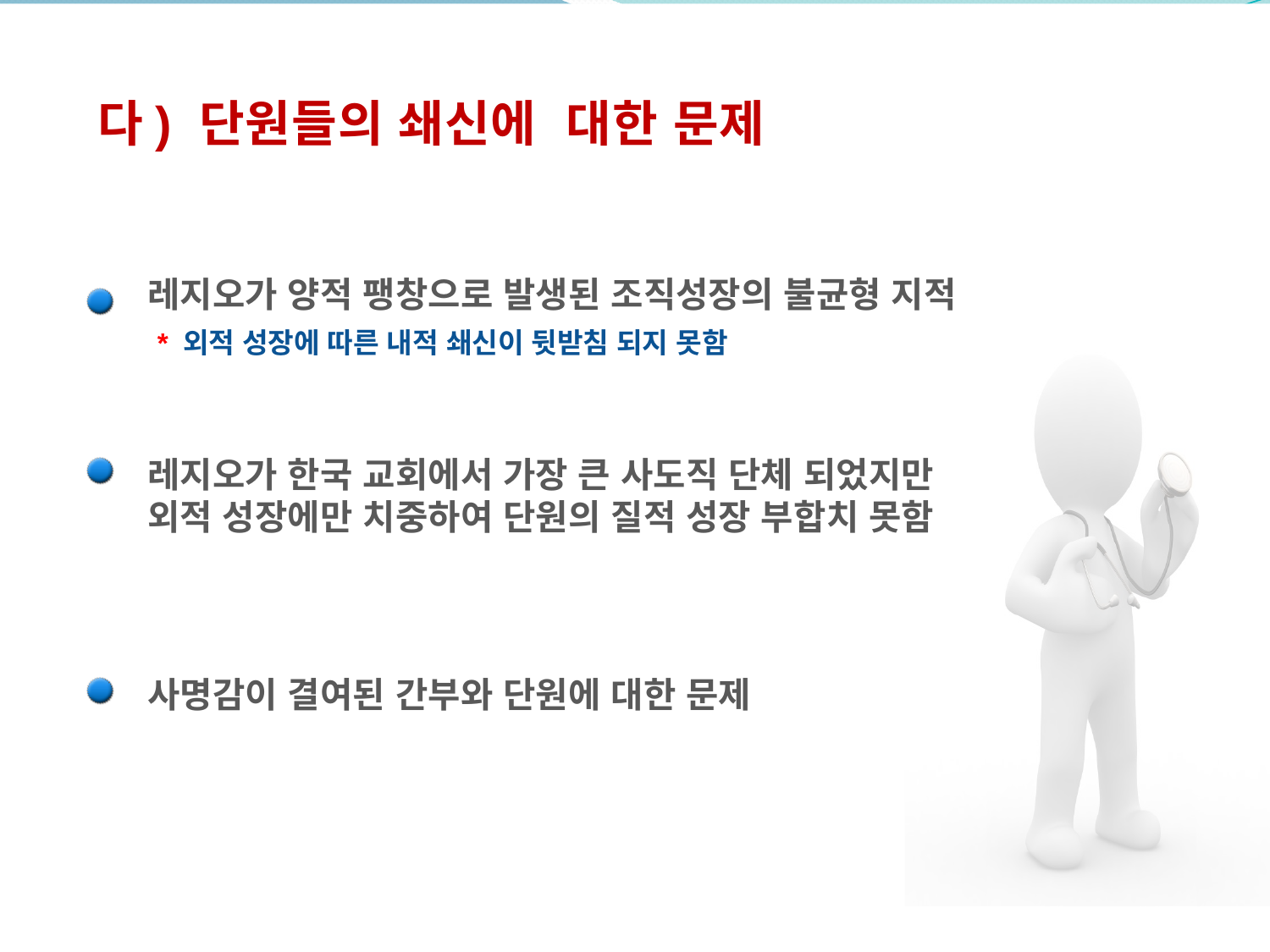

다) 단원들의 쇄신에  대한 문제
레지오가 양적 팽창으로 발생된 조직성장의 불균형 지적

* 외적 성장에 따른 내적 쇄신이 뒷받침 되지 못함

레지오가 한국 교회에서 가장 큰 사도직 단체 되었지만
외적 성장에만 치중하여 단원의 질적 성장 부합치 못함

사명감이 결여된 간부와 단원에 대한 문제